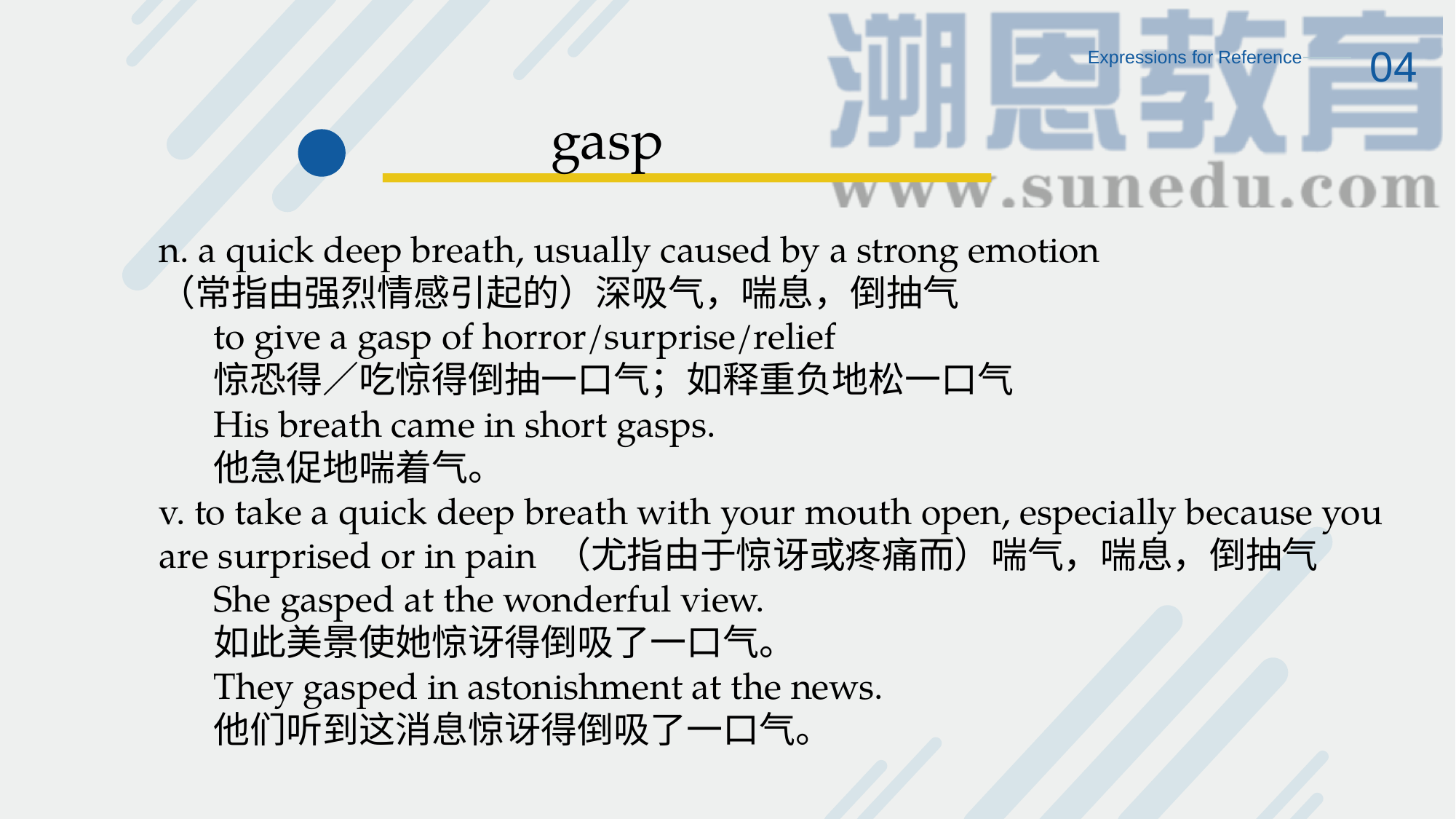

04
Expressions for Reference
gasp

n. a quick deep breath, usually caused by a strong emotion
（常指由强烈情感引起的）深吸气，喘息，倒抽气
to give a gasp of horror/surprise/relief
惊恐得／吃惊得倒抽一口气；如释重负地松一口气
His breath came in short gasps.
他急促地喘着气。
v. to take a quick deep breath with your mouth open, especially because you are surprised or in pain （尤指由于惊讶或疼痛而）喘气，喘息，倒抽气
She gasped at the wonderful view.
如此美景使她惊讶得倒吸了一口气。
They gasped in astonishment at the news.
他们听到这消息惊讶得倒吸了一口气。